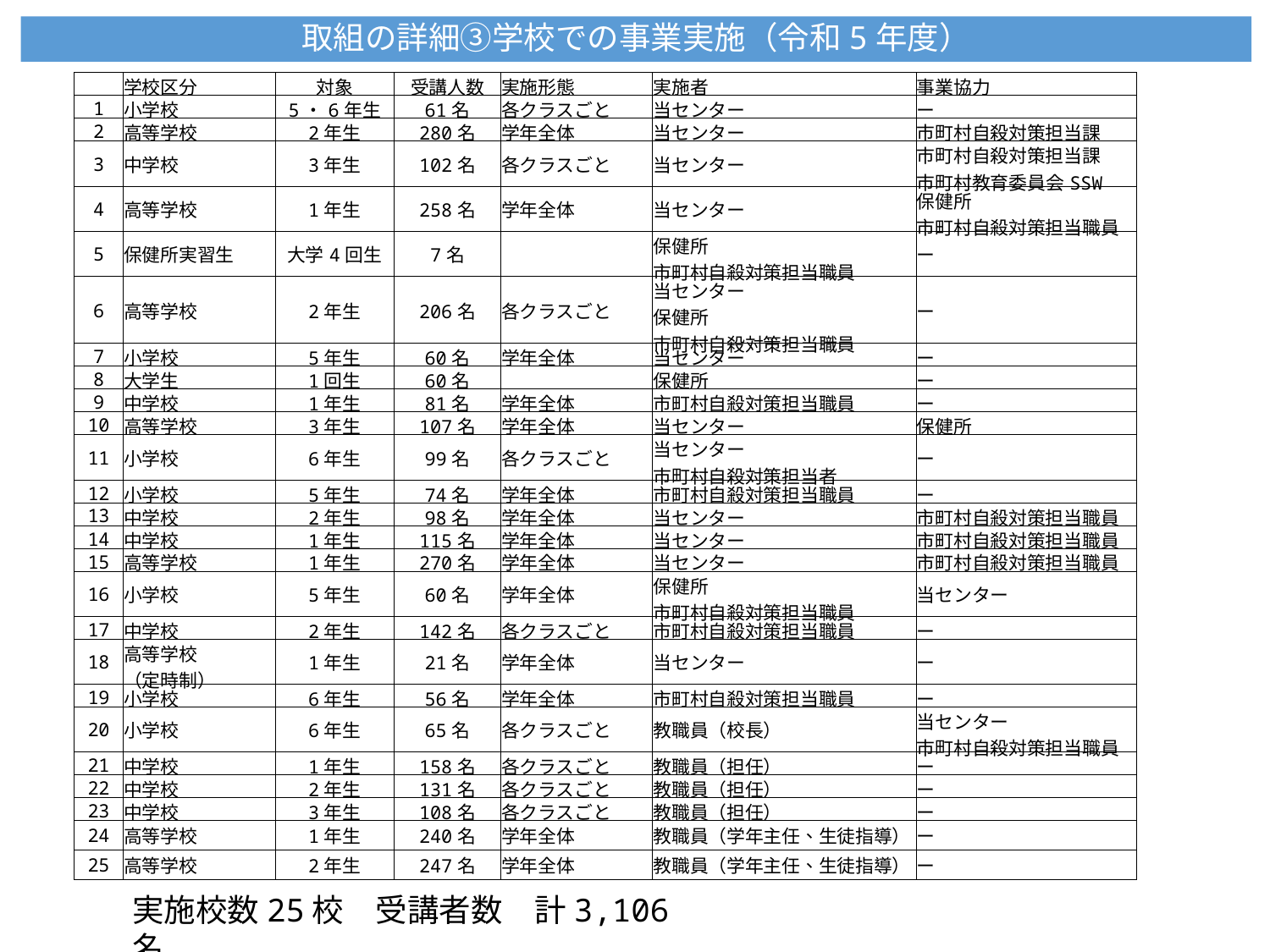

取組の詳細③学校での事業実施（令和5年度）
|  | 学校区分 | 対象 | 受講人数 | 実施形態 | 実施者 | 事業協力 |
| --- | --- | --- | --- | --- | --- | --- |
| 1 | 小学校 | 5・6年生 | 61名 | 各クラスごと | 当センター | ー |
| 2 | 高等学校 | 2年生 | 280名 | 学年全体 | 当センター | 市町村自殺対策担当課 |
| 3 | 中学校 | 3年生 | 102名 | 各クラスごと | 当センター | 市町村自殺対策担当課 市町村教育委員会SSW |
| 4 | 高等学校 | 1年生 | 258名 | 学年全体 | 当センター | 保健所 市町村自殺対策担当職員 |
| 5 | 保健所実習生 | 大学4回生 | 7名 |  | 保健所 市町村自殺対策担当職員 | ー |
| 6 | 高等学校 | 2年生 | 206名 | 各クラスごと | 当センター 保健所 市町村自殺対策担当職員 | ー |
| 7 | 小学校 | 5年生 | 60名 | 学年全体 | 当センター | ー |
| 8 | 大学生 | 1回生 | 60名 |  | 保健所 | ー |
| 9 | 中学校 | 1年生 | 81名 | 学年全体 | 市町村自殺対策担当職員 | ー |
| 10 | 高等学校 | 3年生 | 107名 | 学年全体 | 当センター | 保健所 |
| 11 | 小学校 | 6年生 | 99名 | 各クラスごと | 当センター 市町村自殺対策担当者 | ー |
| 12 | 小学校 | 5年生 | 74名 | 学年全体 | 市町村自殺対策担当職員 | ー |
| 13 | 中学校 | 2年生 | 98名 | 学年全体 | 当センター | 市町村自殺対策担当職員 |
| 14 | 中学校 | 1年生 | 115名 | 学年全体 | 当センター | 市町村自殺対策担当職員 |
| 15 | 高等学校 | 1年生 | 270名 | 学年全体 | 当センター | 市町村自殺対策担当職員 |
| 16 | 小学校 | 5年生 | 60名 | 学年全体 | 保健所 市町村自殺対策担当職員 | 当センター |
| 17 | 中学校 | 2年生 | 142名 | 各クラスごと | 市町村自殺対策担当職員 | ー |
| 18 | 高等学校 （定時制） | 1年生 | 21名 | 学年全体 | 当センター | ー |
| 19 | 小学校 | 6年生 | 56名 | 学年全体 | 市町村自殺対策担当職員 | ー |
| 20 | 小学校 | 6年生 | 65名 | 各クラスごと | 教職員（校長） | 当センター 市町村自殺対策担当職員 |
| 21 | 中学校 | 1年生 | 158名 | 各クラスごと | 教職員（担任） | ー |
| 22 | 中学校 | 2年生 | 131名 | 各クラスごと | 教職員（担任） | ー |
| 23 | 中学校 | 3年生 | 108名 | 各クラスごと | 教職員（担任） | ー |
| 24 | 高等学校 | 1年生 | 240名 | 学年全体 | 教職員（学年主任、生徒指導） | ー |
| 25 | 高等学校 | 2年生 | 247名 | 学年全体 | 教職員（学年主任、生徒指導） | ー |
実施校数25校　受講者数　計3,106名